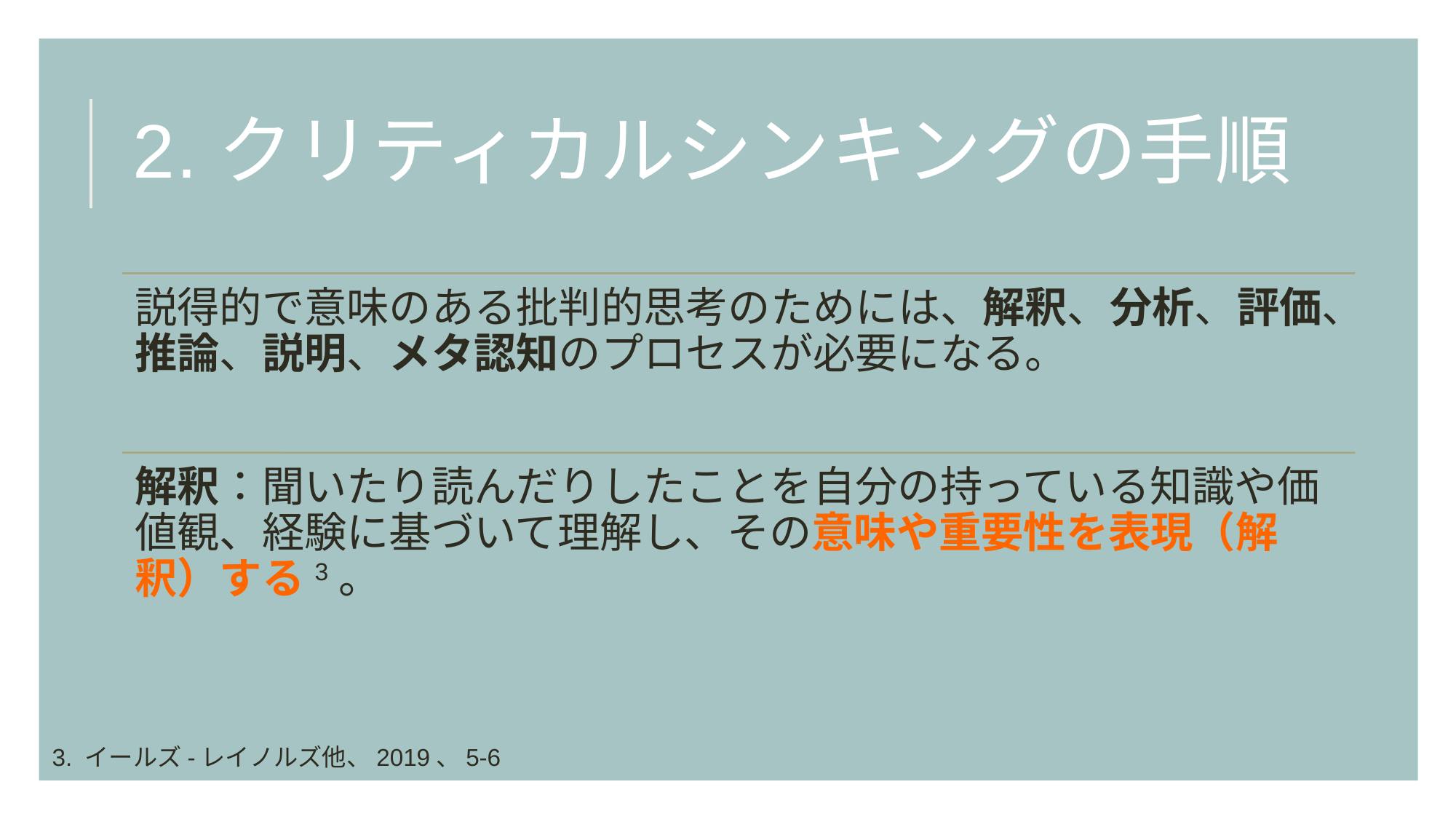

# 2.クリティカルシンキングの手順
説得的で意味のある批判的思考のためには、解釈、分析、評価、推論、説明、メタ認知のプロセスが必要になる。
解釈：聞いたり読んだりしたことを自分の持っている知識や価値観、経験に基づいて理解し、その意味や重要性を表現（解釈）する3。
3. イールズ-レイノルズ他、2019、5-6